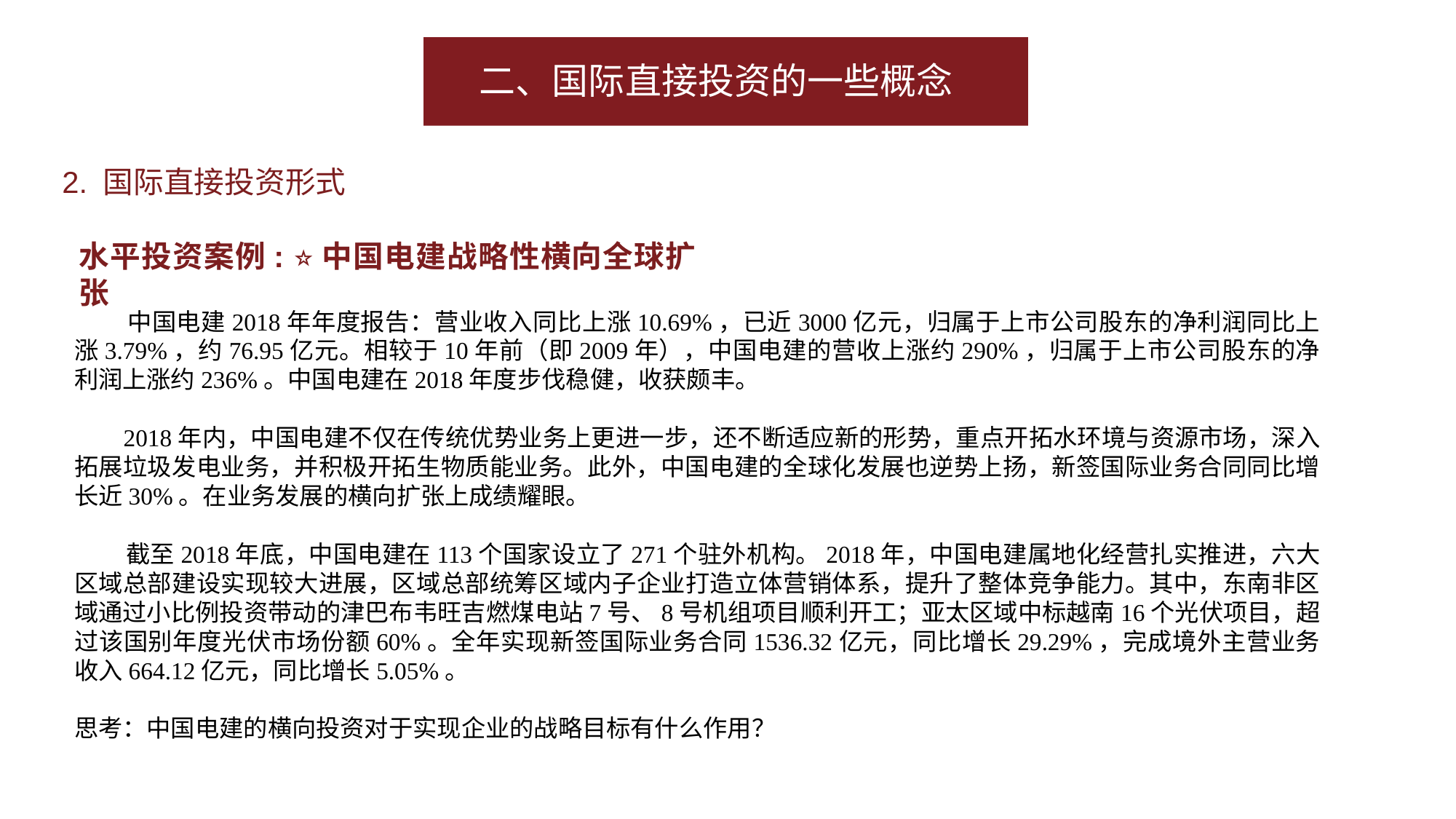

二、国际直接投资的一些概念
2. 国际直接投资形式
水平投资案例: ⭐中国电建战略性横向全球扩张
        中国电建2018年年度报告：营业收入同比上涨10.69%，已近3000亿元，归属于上市公司股东的净利润同比上涨3.79%，约76.95亿元。相较于10年前（即2009年），中国电建的营收上涨约290%，归属于上市公司股东的净利润上涨约236%。中国电建在2018年度步伐稳健，收获颇丰。

        2018年内，中国电建不仅在传统优势业务上更进一步，还不断适应新的形势，重点开拓水环境与资源市场，深入拓展垃圾发电业务，并积极开拓生物质能业务。此外，中国电建的全球化发展也逆势上扬，新签国际业务合同同比增长近30%。在业务发展的横向扩张上成绩耀眼。

        截至2018年底，中国电建在113个国家设立了271个驻外机构。2018年，中国电建属地化经营扎实推进，六大区域总部建设实现较大进展，区域总部统筹区域内子企业打造立体营销体系，提升了整体竞争能力。其中，东南非区域通过小比例投资带动的津巴布韦旺吉燃煤电站7号、8号机组项目顺利开工；亚太区域中标越南16个光伏项目，超过该国别年度光伏市场份额60%。全年实现新签国际业务合同1536.32亿元，同比增长29.29%，完成境外主营业务收入664.12亿元，同比增长5.05%。

思考：中国电建的横向投资对于实现企业的战略目标有什么作用？